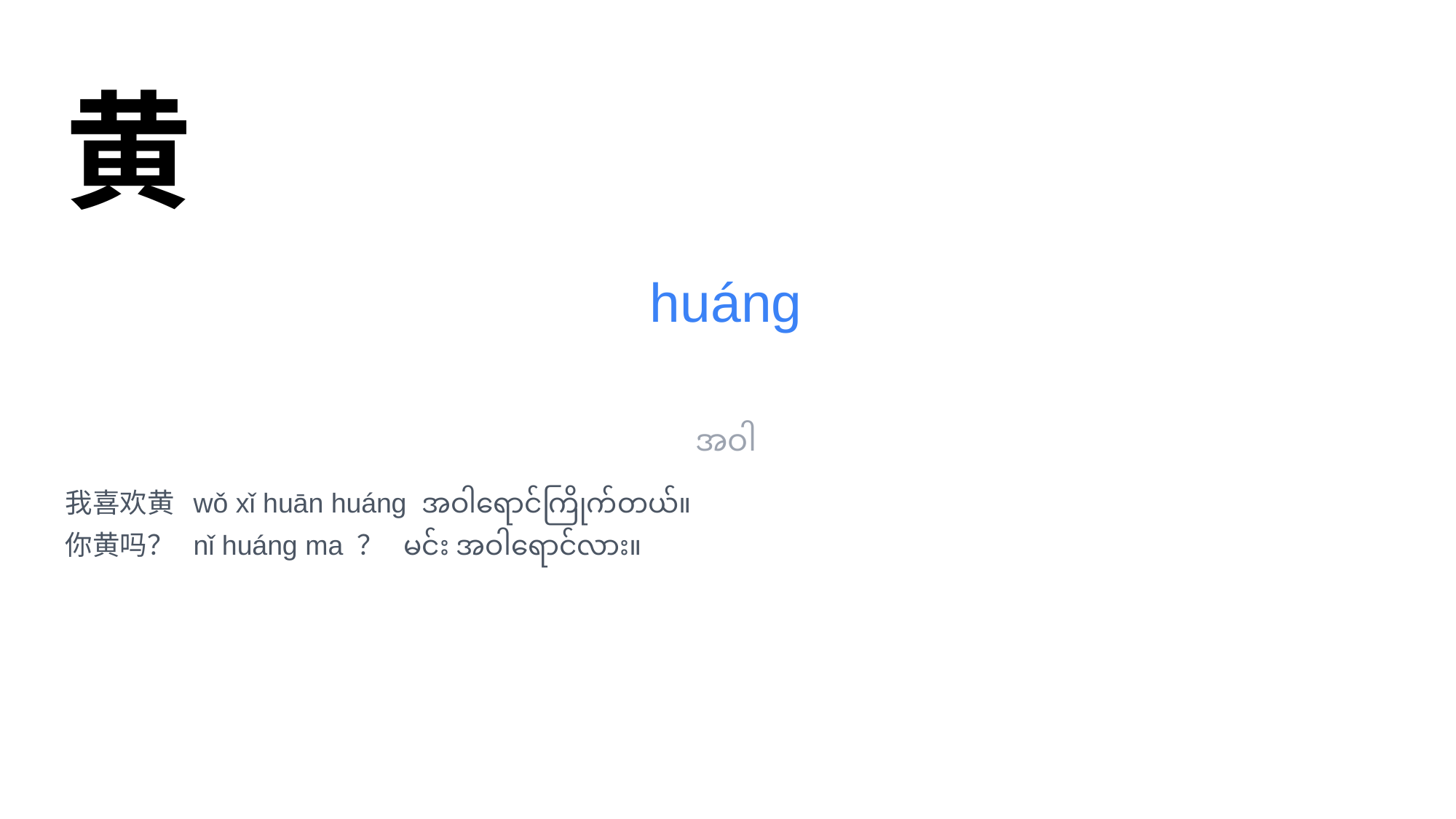

黄
huáng

အဝါ
我喜欢黄  wǒ xǐ huān huáng  အဝါရောင်ကြိုက်တယ်။
你黄吗？  nǐ huáng ma ？  မင်း အဝါရောင်လား။